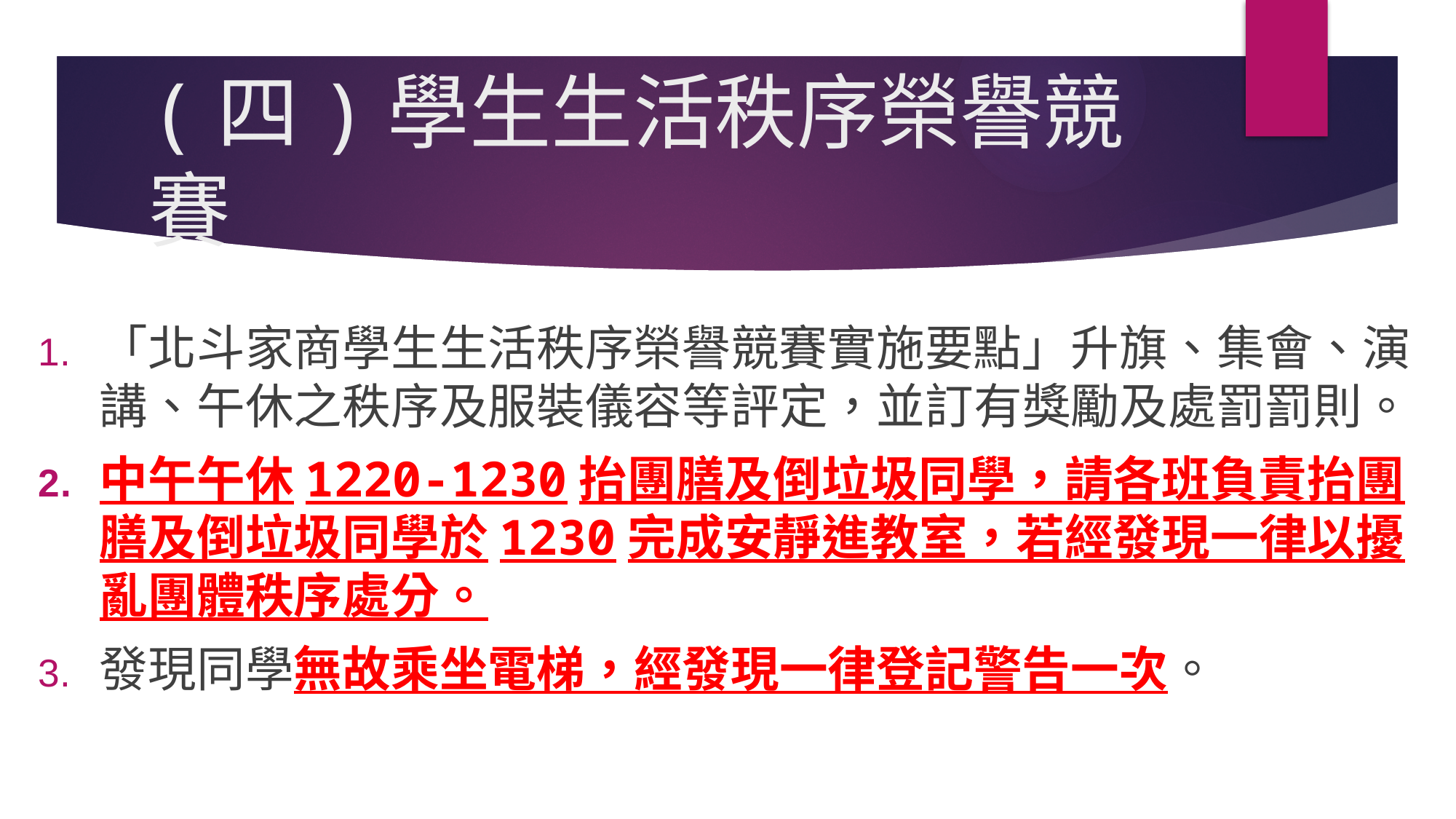

# (四)學生生活秩序榮譽競賽
「北斗家商學生生活秩序榮譽競賽實施要點」升旗、集會、演講、午休之秩序及服裝儀容等評定，並訂有獎勵及處罰罰則。
中午午休1220-1230抬團膳及倒垃圾同學，請各班負責抬團膳及倒垃圾同學於1230完成安靜進教室，若經發現一律以擾亂團體秩序處分。
發現同學無故乘坐電梯，經發現一律登記警告一次。